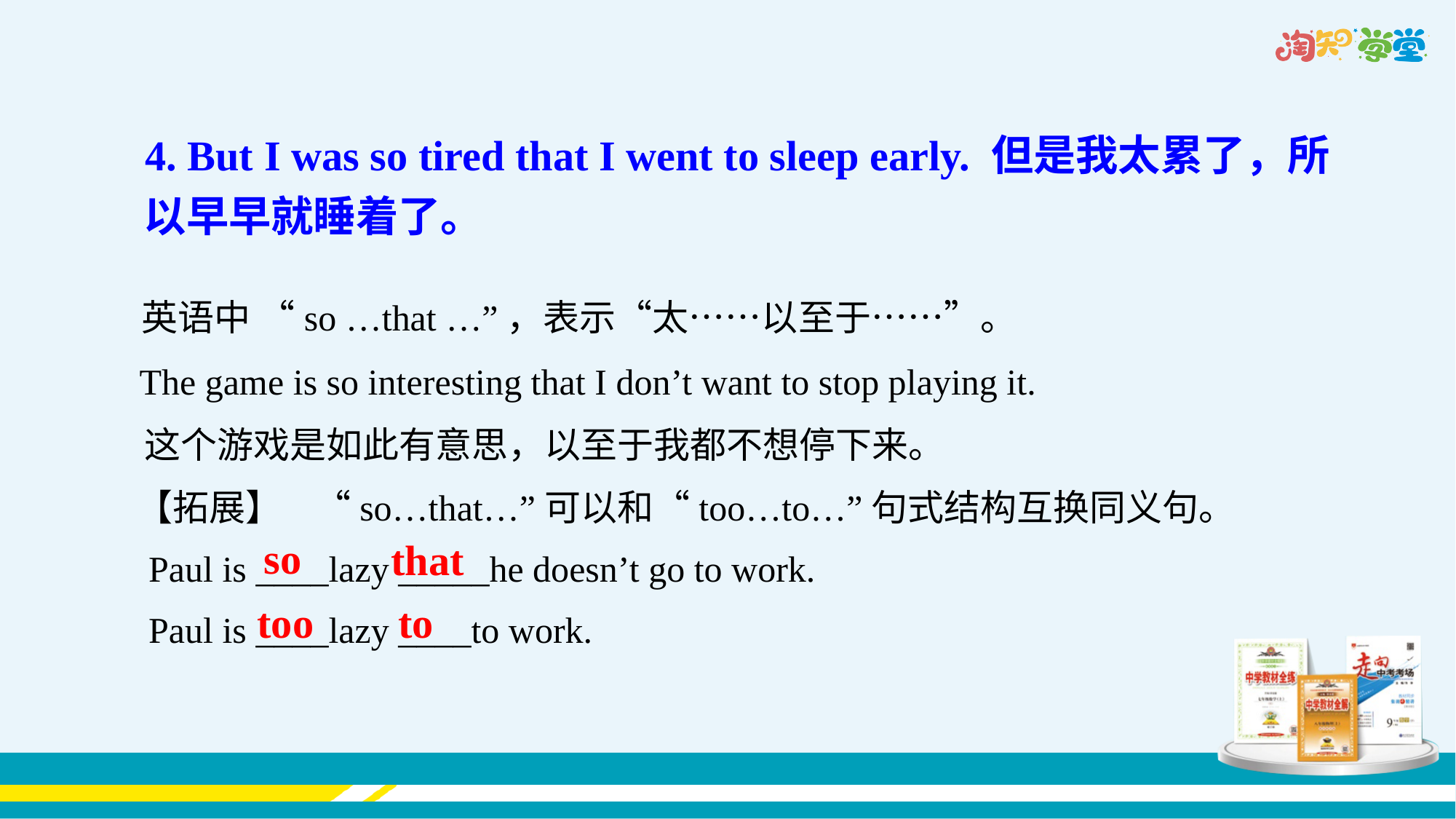

4. But I was so tired that I went to sleep early. 但是我太累了，所以早早就睡着了。

   英语中 “so …that …”，表示“太……以至于……”。
    The game is so interesting that I don’t want to stop playing it.
    这个游戏是如此有意思，以至于我都不想停下来。
   【拓展】    “so…that…”可以和“too…to…”句式结构互换同义句。
     Paul is ____lazy _____he doesn’t go to work.
     Paul is ____lazy ____to work.
so
that
too
to